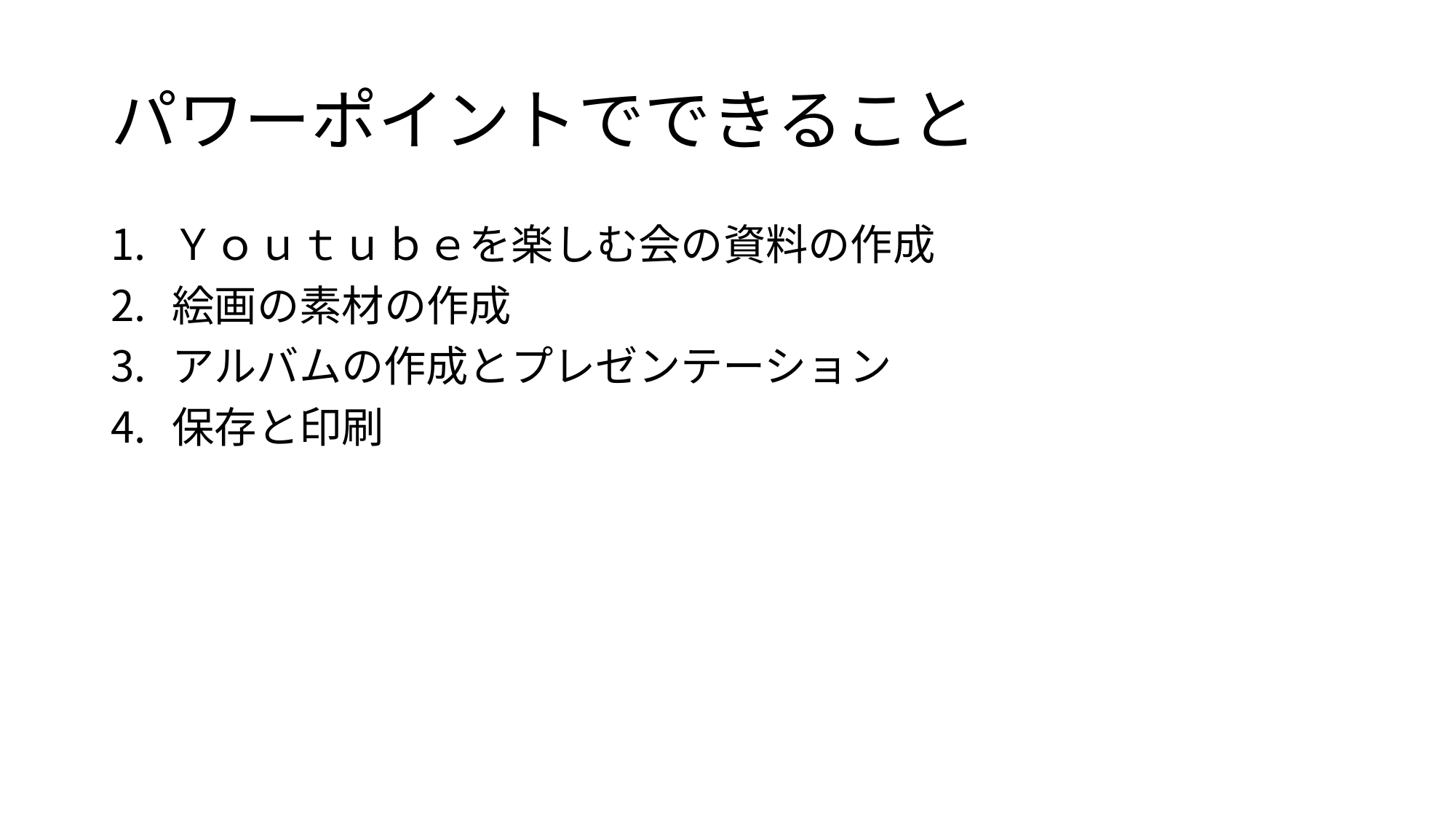

# パワーポイントでできること
Ｙｏｕｔｕｂｅを楽しむ会の資料の作成
絵画の素材の作成
アルバムの作成とプレゼンテーション
保存と印刷